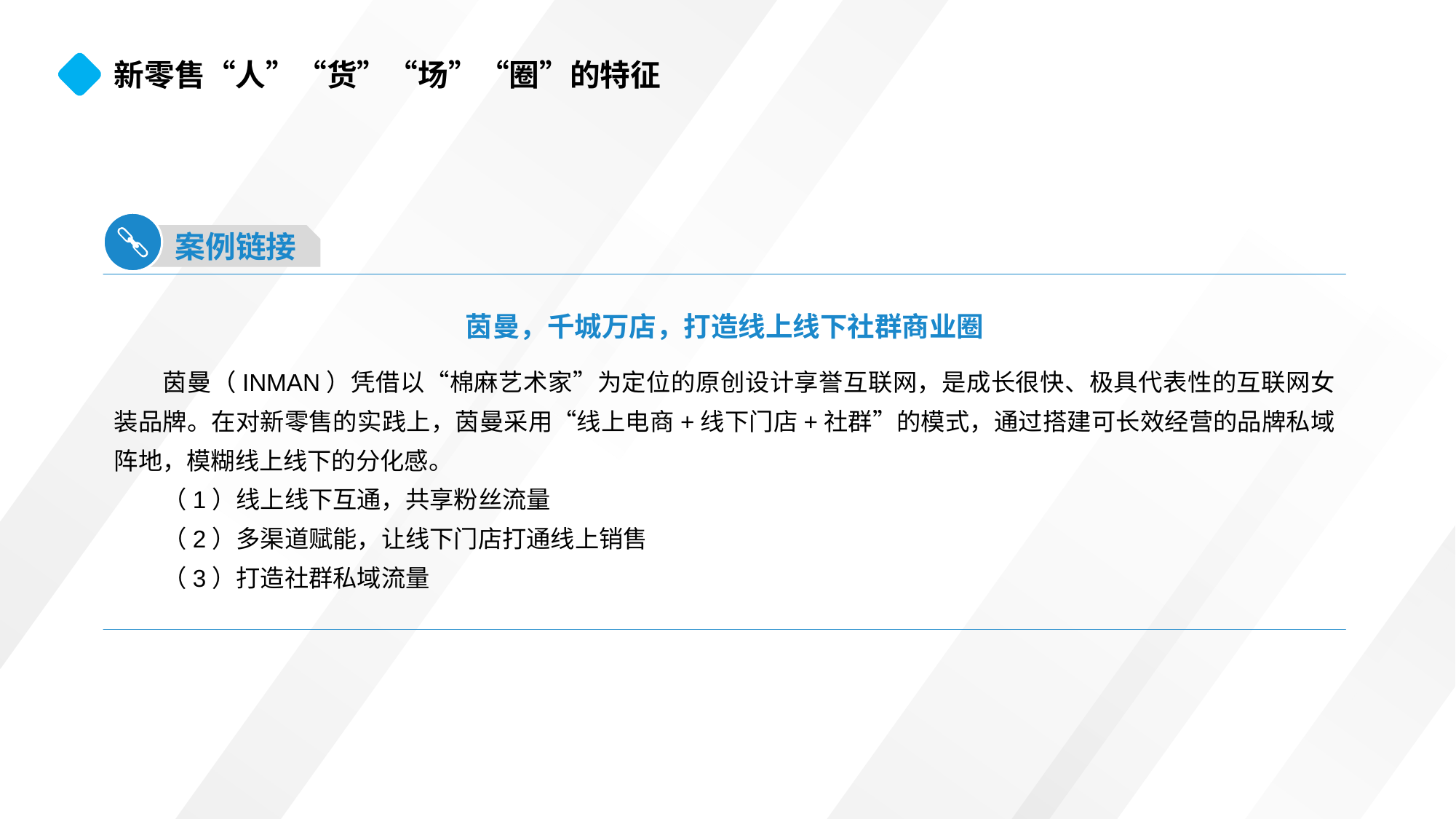

新零售“人”“货”“场”“圈”的特征

案例链接

茵曼，千城万店，打造线上线下社群商业圈
茵曼（INMAN）凭借以“棉麻艺术家”为定位的原创设计享誉互联网，是成长很快、极具代表性的互联网女装品牌。在对新零售的实践上，茵曼采用“线上电商+线下门店+社群”的模式，通过搭建可长效经营的品牌私域阵地，模糊线上线下的分化感。
（1）线上线下互通，共享粉丝流量
（2）多渠道赋能，让线下门店打通线上销售
（3）打造社群私域流量